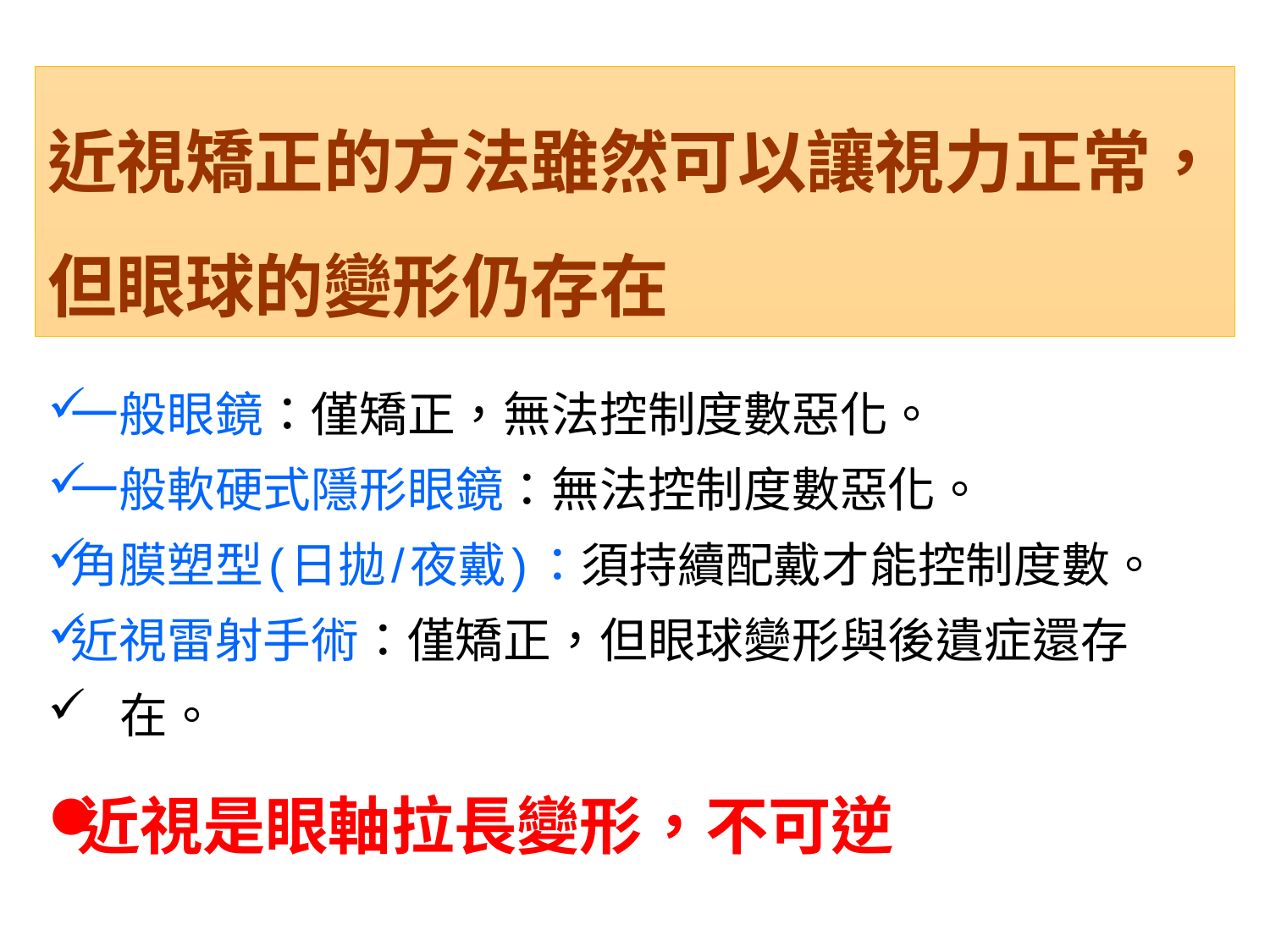

# 近視矯正的方法雖然可以讓視力正常， 但眼球的變形仍存在
一般眼鏡：僅矯正，無法控制度數惡化。
一般軟硬式隱形眼鏡：無法控制度數惡化。
角膜塑型(日拋/夜戴)：須持續配戴才能控制度數。
近視雷射手術：僅矯正，但眼球變形與後遺症還存
    在。
近視是眼軸拉長變形，不可逆